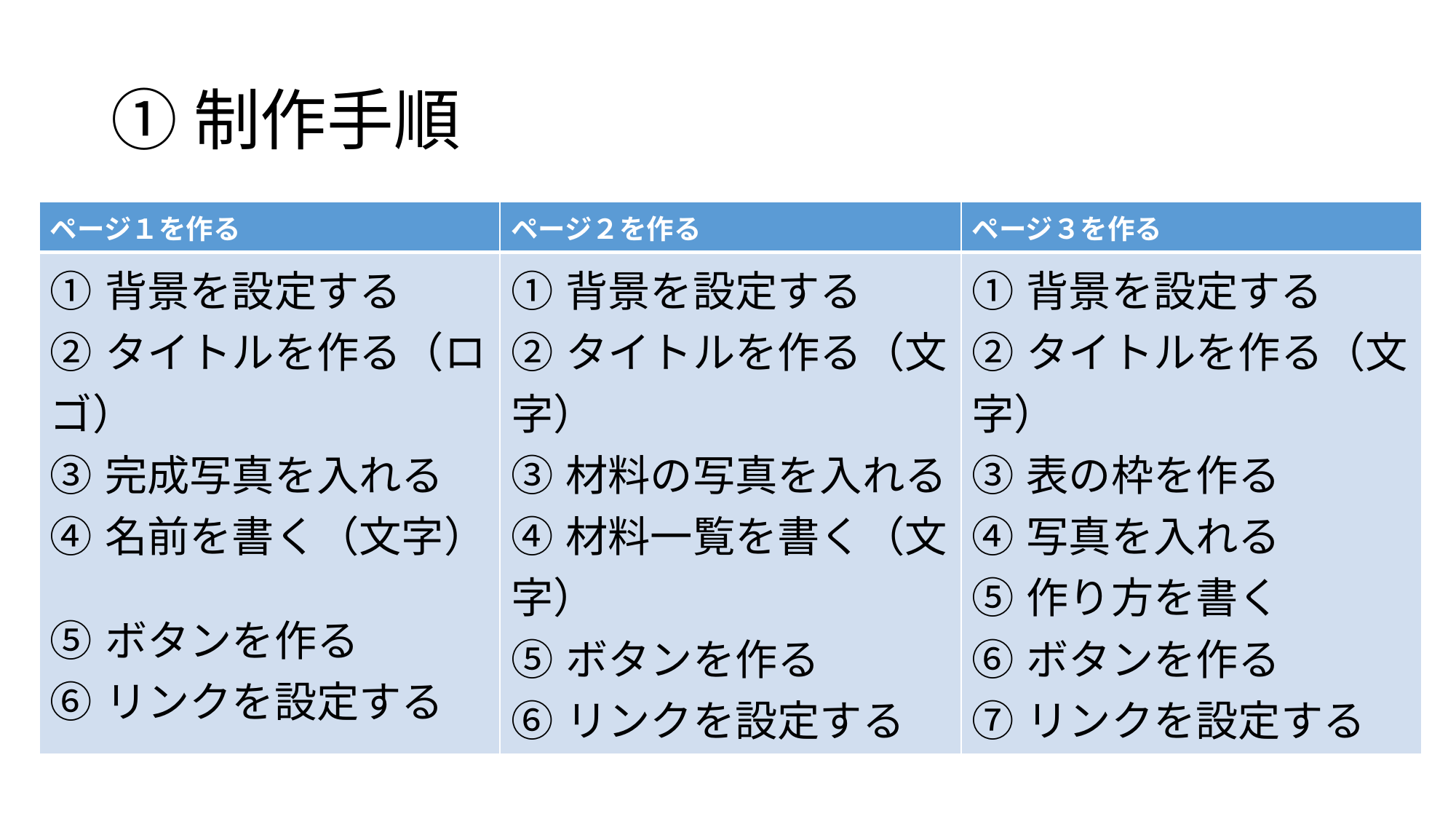

# ①制作手順
| ページ１を作る | ページ２を作る | ページ３を作る |
| --- | --- | --- |
| ①背景を設定する ②タイトルを作る（ロゴ） ③完成写真を入れる ④名前を書く（文字） ⑤ボタンを作る ⑥リンクを設定する | ①背景を設定する ②タイトルを作る（文字） ③材料の写真を入れる ④材料一覧を書く（文字） ⑤ボタンを作る ⑥リンクを設定する | ①背景を設定する ②タイトルを作る（文字） ③表の枠を作る ④写真を入れる ⑤作り方を書く ⑥ボタンを作る ⑦リンクを設定する |